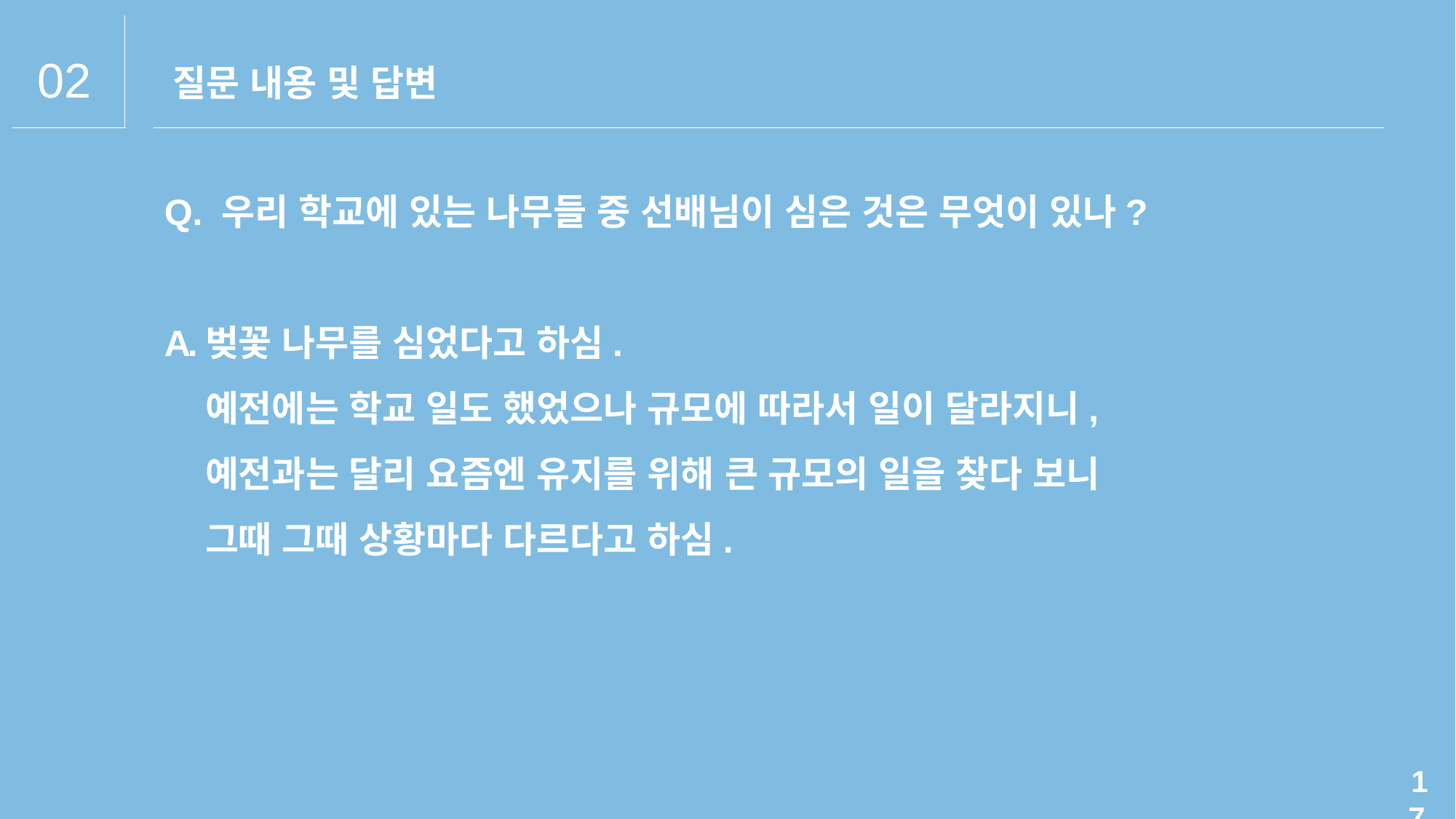

02
질문 내용 및 답변
Q. 우리 학교에 있는 나무들 중 선배님이 심은 것은 무엇이 있나?

벚꽃 나무를 심었다고 하심.
예전에는 학교 일도 했었으나 규모에 따라서 일이 달라지니,
예전과는 달리 요즘엔 유지를 위해 큰 규모의 일을 찾다 보니
그때 그때 상황마다 다르다고 하심.
17